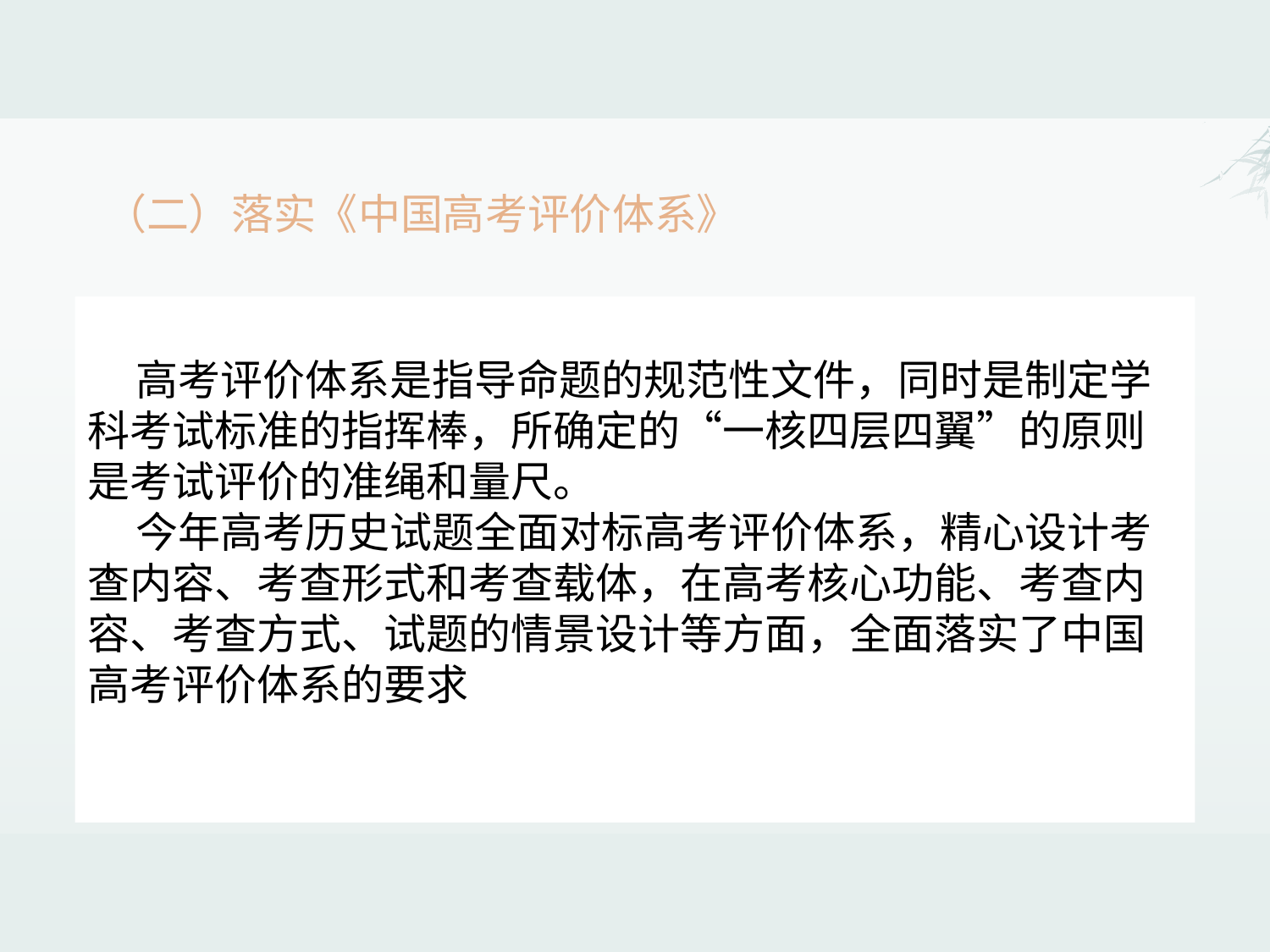

（二）落实《中国高考评价体系》

    高考评价体系是指导命题的规范性文件，同时是制定学科考试标准的指挥棒，所确定的“一核四层四翼”的原则是考试评价的准绳和量尺。
    今年高考历史试题全面对标高考评价体系，精心设计考查内容、考查形式和考查载体，在高考核心功能、考查内容、考查方式、试题的情景设计等方面，全面落实了中国高考评价体系的要求
。